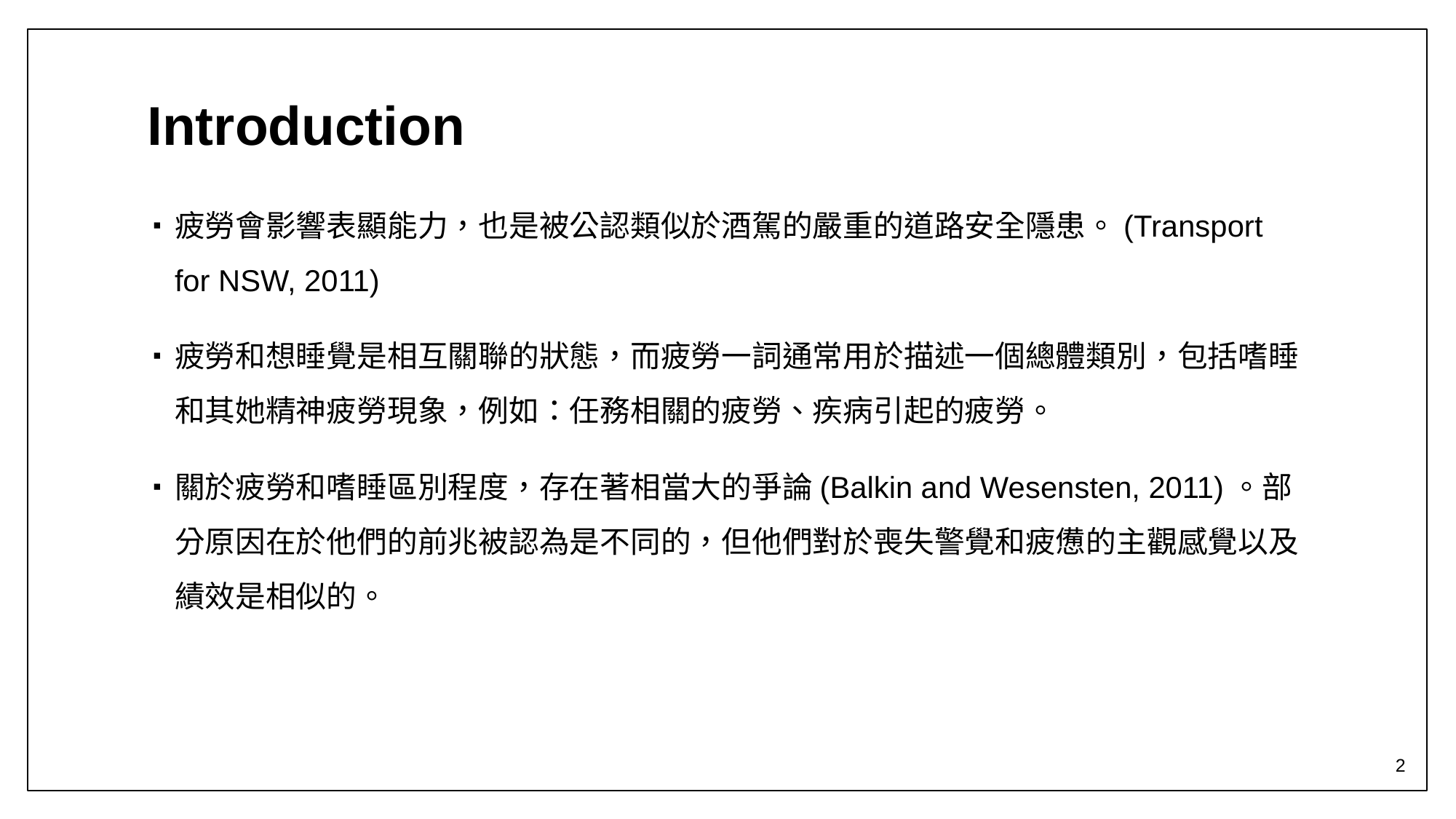

# Introduction
疲勞會影響表顯能力，也是被公認類似於酒駕的嚴重的道路安全隱患。(Transport for NSW, 2011)
疲勞和想睡覺是相互關聯的狀態，而疲勞一詞通常用於描述一個總體類別，包括嗜睡和其她精神疲勞現象，例如：任務相關的疲勞、疾病引起的疲勞。
關於疲勞和嗜睡區別程度，存在著相當大的爭論(Balkin and Wesensten, 2011)。部分原因在於他們的前兆被認為是不同的，但他們對於喪失警覺和疲憊的主觀感覺以及績效是相似的。
2